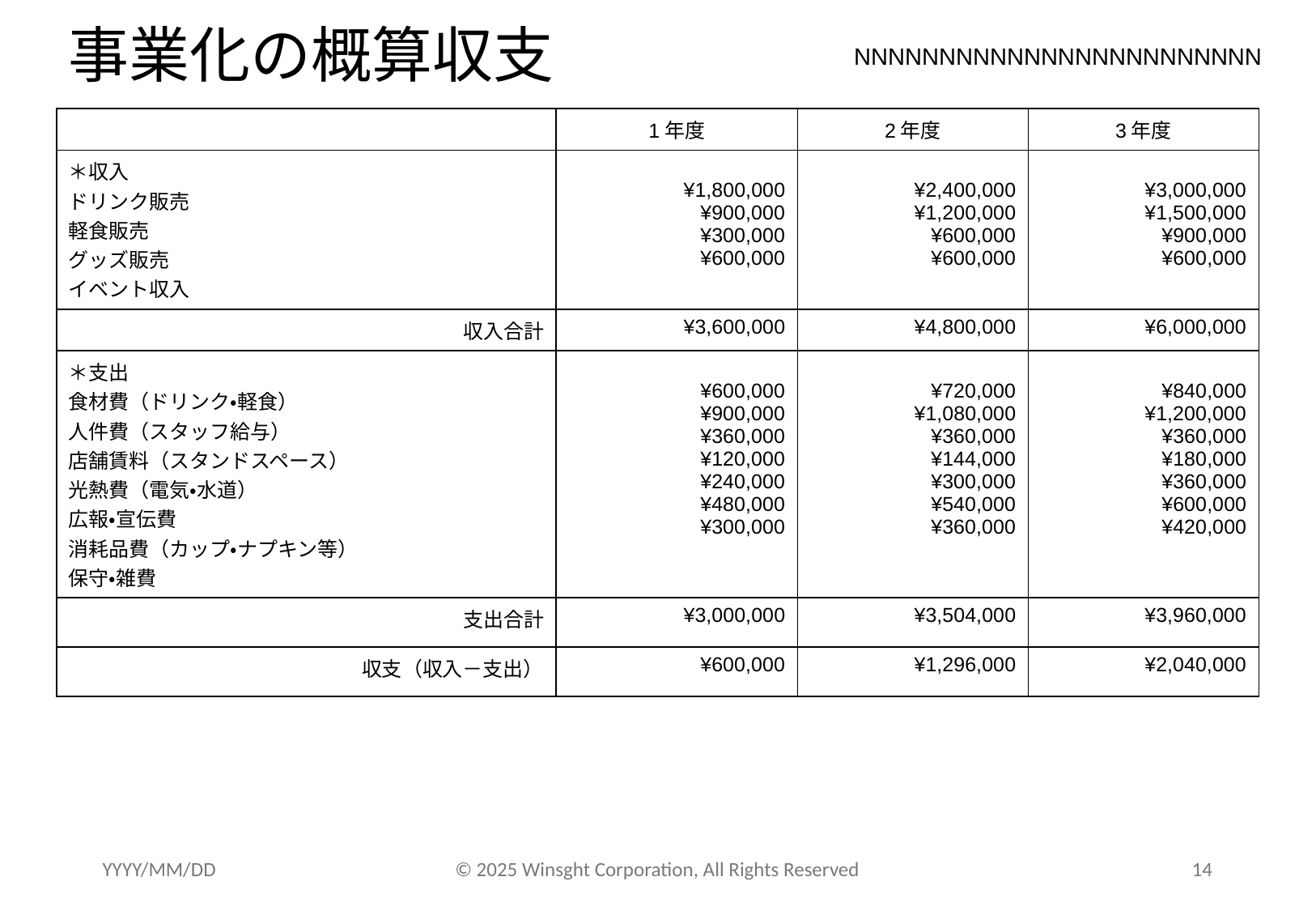

# 事業化の概算収支
NNNNNNNNNNNNNNNNNNNNNNNN
|  | 1年度 | 2年度 | 3年度 |
| --- | --- | --- | --- |
| ＊収入 ドリンク販売 軽食販売 グッズ販売 イベント収入 | ¥1,800,000 ¥900,000 ¥300,000 ¥600,000 | ¥2,400,000 ¥1,200,000 ¥600,000 ¥600,000 | ¥3,000,000 ¥1,500,000 ¥900,000 ¥600,000 |
| 収入合計 | ¥3,600,000 | ¥4,800,000 | ¥6,000,000 |
| ＊支出 食材費（ドリンク・軽食） 人件費（スタッフ給与） 店舗賃料（スタンドスペース） 光熱費（電気・水道） 広報・宣伝費 消耗品費（カップ・ナプキン等） 保守・雑費 | ¥600,000 ¥900,000 ¥360,000 ¥120,000 ¥240,000 ¥480,000 ¥300,000 | ¥720,000 ¥1,080,000 ¥360,000 ¥144,000 ¥300,000 ¥540,000 ¥360,000 | ¥840,000 ¥1,200,000 ¥360,000 ¥180,000 ¥360,000 ¥600,000 ¥420,000 |
| 支出合計 | ¥3,000,000 | ¥3,504,000 | ¥3,960,000 |
| 収支（収入－支出） | ¥600,000 | ¥1,296,000 | ¥2,040,000 |
YYYY/MM/DD
© 2025 Winsght Corporation, All Rights Reserved
14